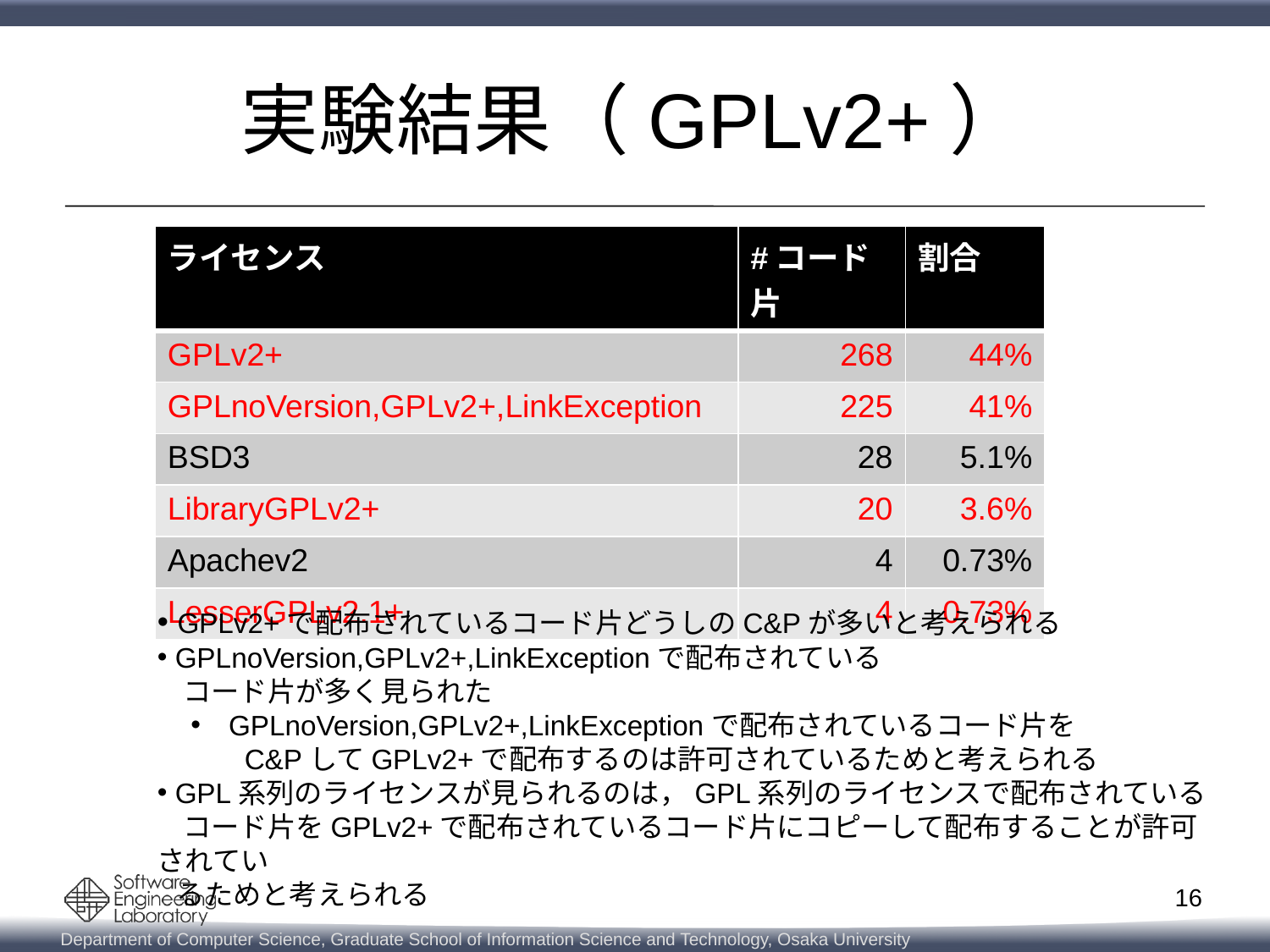

# 実験結果（GPLv2+）
| ライセンス | #コード片 | 割合 |
| --- | --- | --- |
| GPLv2+ | 268 | 44% |
| GPLnoVersion,GPLv2+,LinkException | 225 | 41% |
| BSD3 | 28 | 5.1% |
| LibraryGPLv2+ | 20 | 3.6% |
| Apachev2 | 4 | 0.73% |
| LesserGPLv2.1+ | 4 | 0.73% |
 GPLv2+で配布されているコード片どうしのC&Pが多いと考えられる
 GPLnoVersion,GPLv2+,LinkExceptionで配布されている
   コード片が多く見られた
 GPLnoVersion,GPLv2+,LinkExceptionで配布されているコード片を
   C&PしてGPLv2+で配布するのは許可されているためと考えられる
 GPL系列のライセンスが見られるのは，GPL系列のライセンスで配布されている
   コード片をGPLv2+で配布されているコード片にコピーして配布することが許可されてい
  るためと考えられる

16